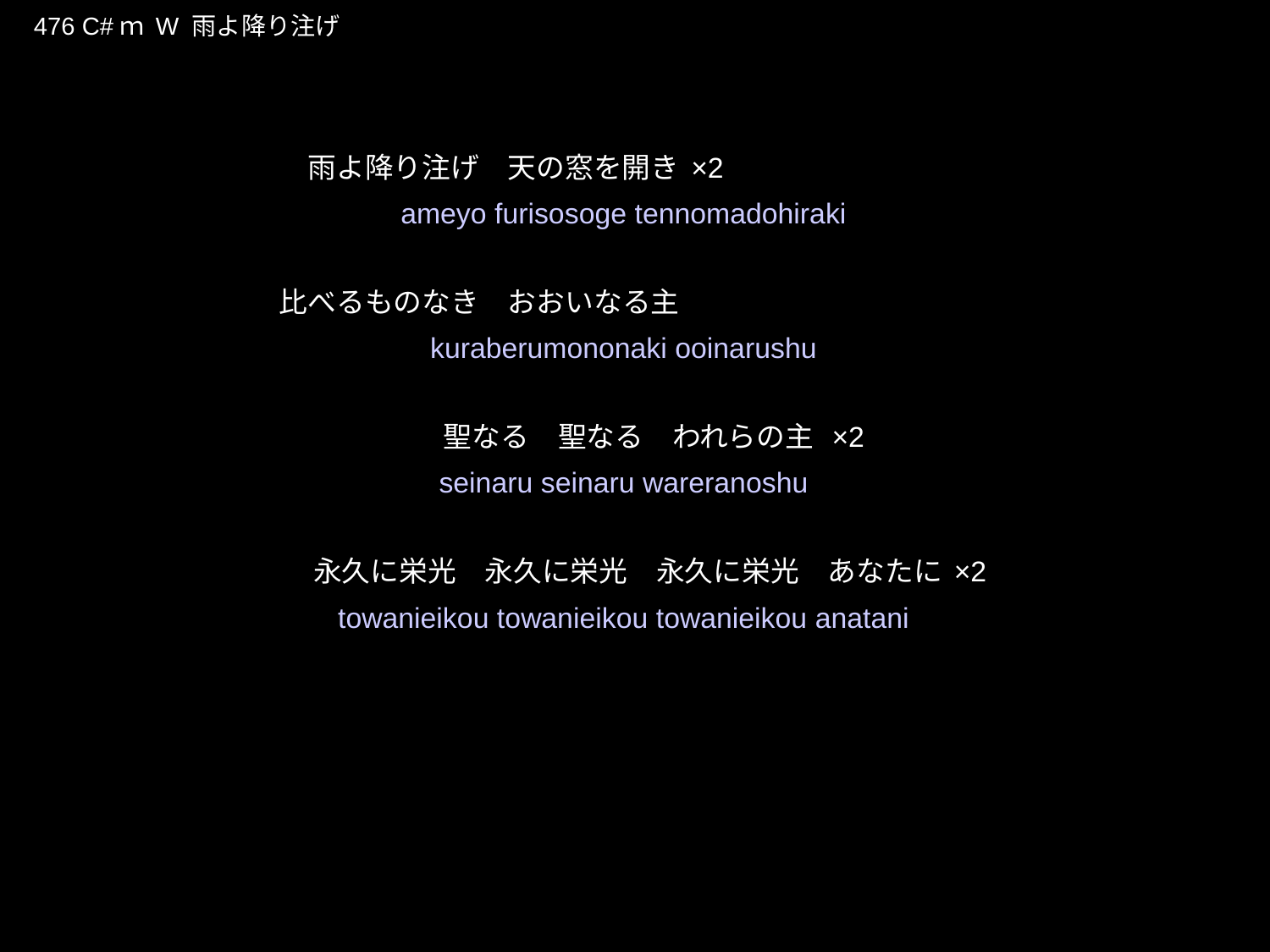

あめよふりそそげ
★W
476 C#ｍ W 雨よ降り注げ

　　　　　　　　　雨よ降り注げ　天の窓を開き×2

　　　　　　　　比べるものなき　おおいなる主

聖なる　聖なる　われらの主 ×2

永久に栄光　永久に栄光　永久に栄光　あなたに×2

★４

ameyo furisosoge tennomadohiraki

kuraberumononaki ooinarushu

seinaru seinaru wareranoshu

towanieikou towanieikou towanieikou anatani